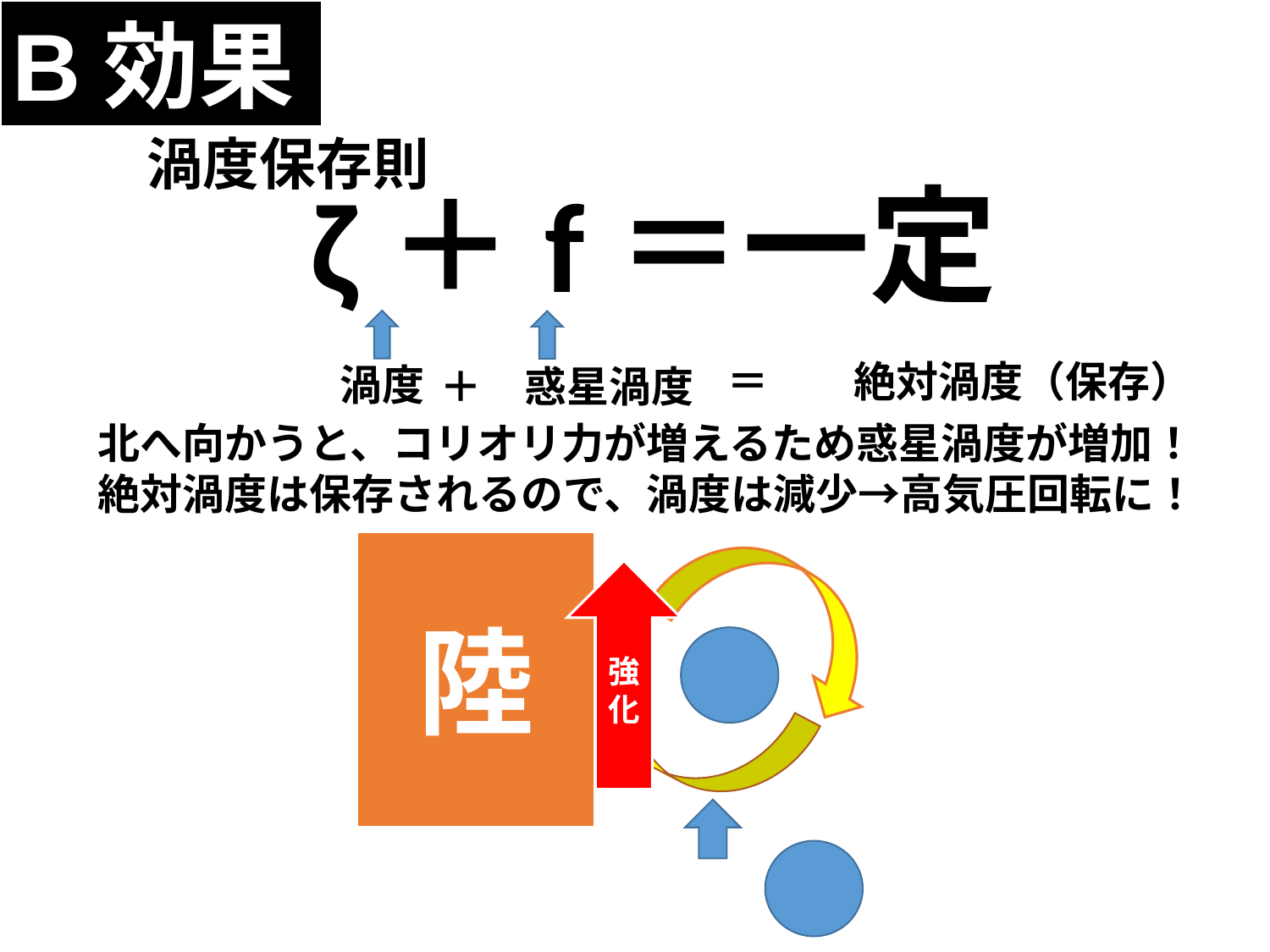

Β効果
渦度保存則
ζ＋f＝一定

＝　　絶対渦度（保存）
渦度
＋　惑星渦度
北へ向かうと、コリオリ力が増えるため惑星渦度が増加！
絶対渦度は保存されるので、渦度は減少→高気圧回転に！
陸
強化